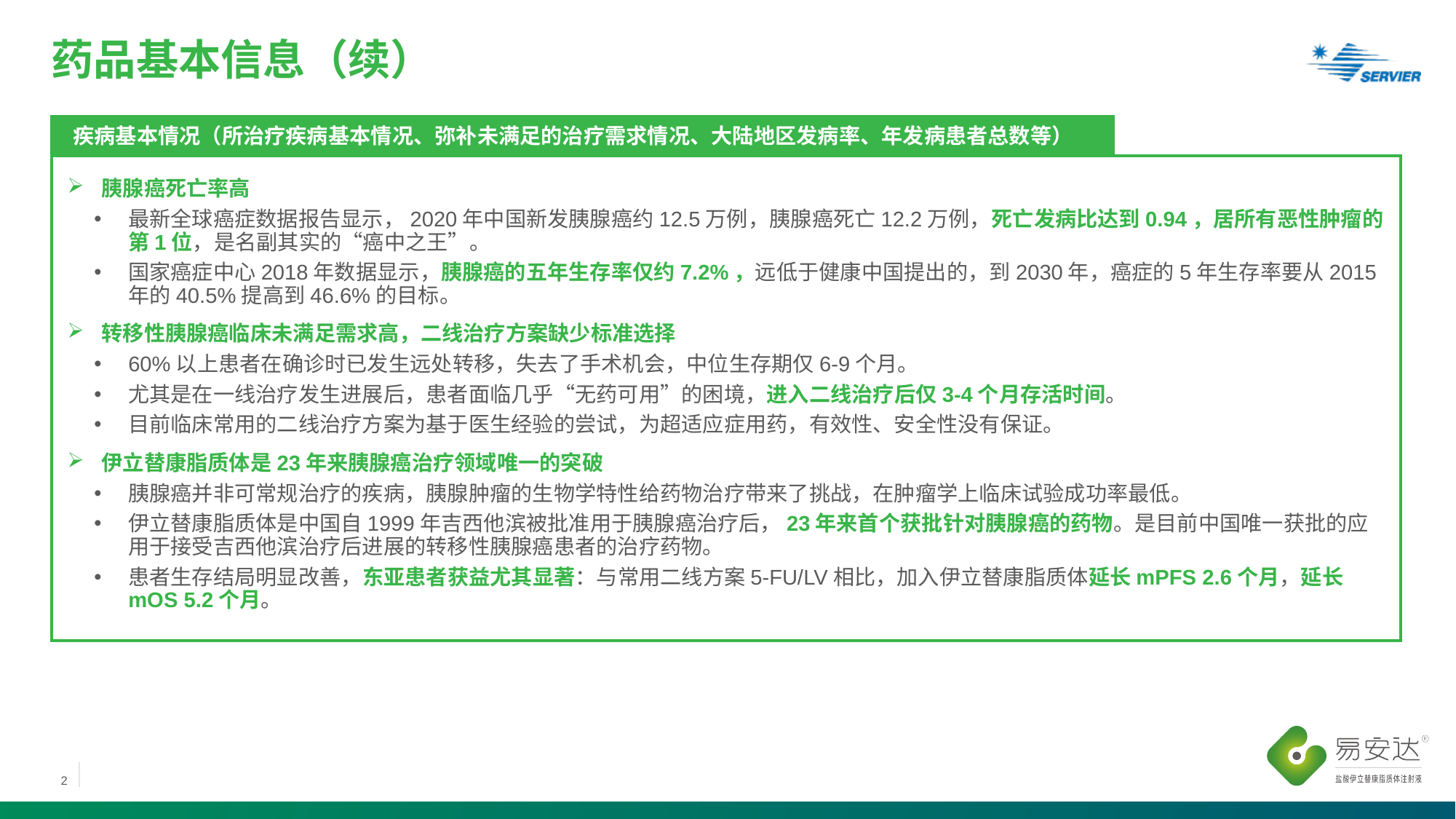

# 药品基本信息（续）
疾病基本情况（所治疗疾病基本情况、弥补未满足的治疗需求情况、大陆地区发病率、年发病患者总数等）

胰腺癌死亡率高
最新全球癌症数据报告显示，2020年中国新发胰腺癌约12.5万例，胰腺癌死亡12.2万例，死亡发病比达到0.94，居所有恶性肿瘤的第1位，是名副其实的“癌中之王”。
国家癌症中心2018年数据显示，胰腺癌的五年生存率仅约7.2%，远低于健康中国提出的，到2030年，癌症的5年生存率要从2015年的40.5%提高到46.6%的目标。
转移性胰腺癌临床未满足需求高，二线治疗方案缺少标准选择
60%以上患者在确诊时已发生远处转移，失去了手术机会，中位生存期仅6-9个月。
尤其是在一线治疗发生进展后，患者面临几乎“无药可用”的困境，进入二线治疗后仅3-4个月存活时间。
目前临床常用的二线治疗方案为基于医生经验的尝试，为超适应症用药，有效性、安全性没有保证。
伊立替康脂质体是23年来胰腺癌治疗领域唯一的突破
胰腺癌并非可常规治疗的疾病，胰腺肿瘤的生物学特性给药物治疗带来了挑战，在肿瘤学上临床试验成功率最低。
伊立替康脂质体是中国自1999年吉西他滨被批准用于胰腺癌治疗后，23年来首个获批针对胰腺癌的药物。是目前中国唯一获批的应用于接受吉西他滨治疗后进展的转移性胰腺癌患者的治疗药物。
患者生存结局明显改善，东亚患者获益尤其显著：与常用二线方案5-FU/LV相比，加入伊立替康脂质体延长mPFS 2.6个月，延长mOS 5.2个月。

2